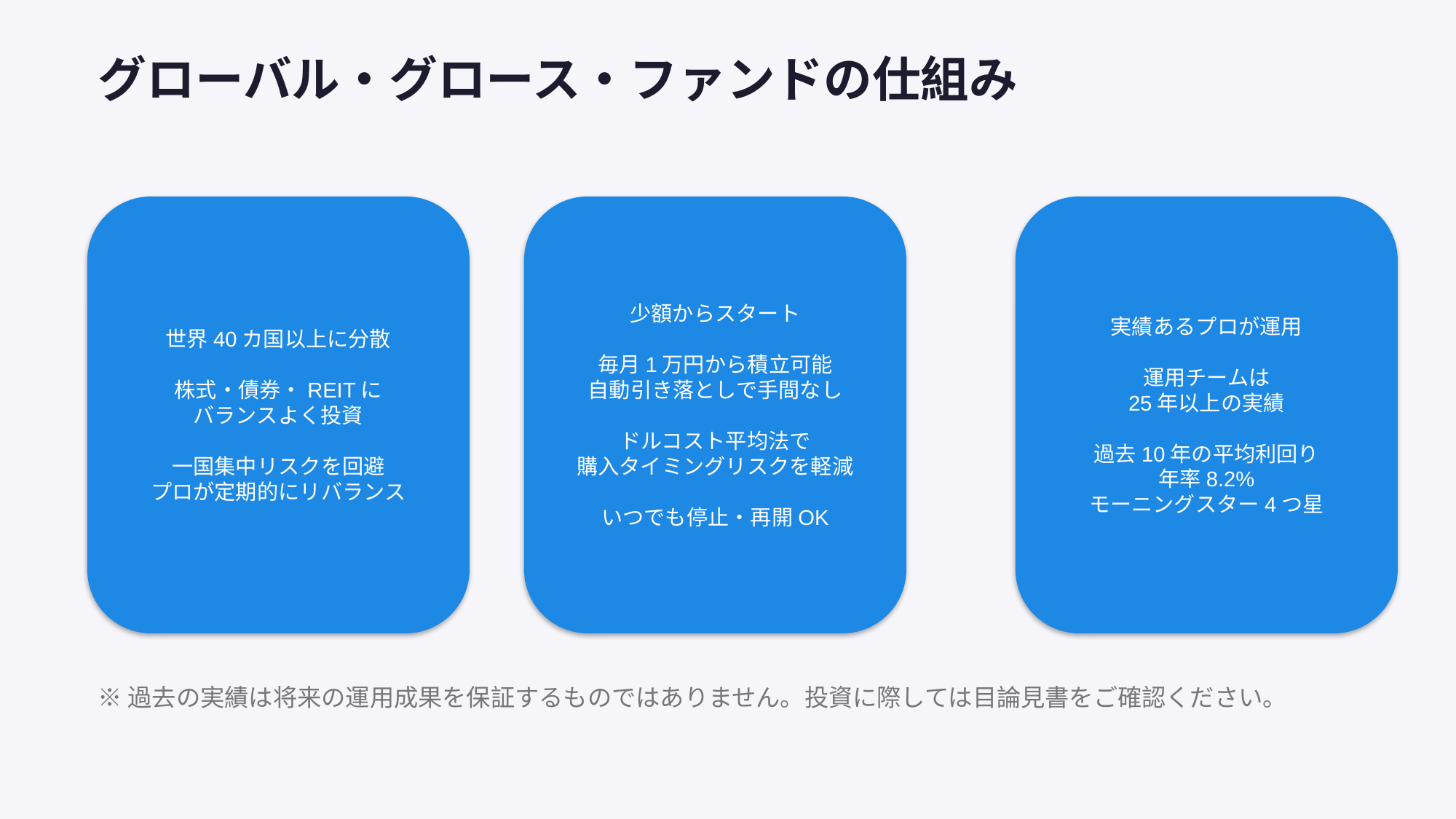

グローバル・グロース・ファンドの仕組み
世界40カ国以上に分散
株式・債券・REITに
バランスよく投資
一国集中リスクを回避
プロが定期的にリバランス
少額からスタート
毎月1万円から積立可能
自動引き落としで手間なし
ドルコスト平均法で
購入タイミングリスクを軽減
いつでも停止・再開OK
実績あるプロが運用
運用チームは
25年以上の実績
過去10年の平均利回り
年率8.2%
モーニングスター4つ星
※過去の実績は将来の運用成果を保証するものではありません。投資に際しては目論見書をご確認ください。